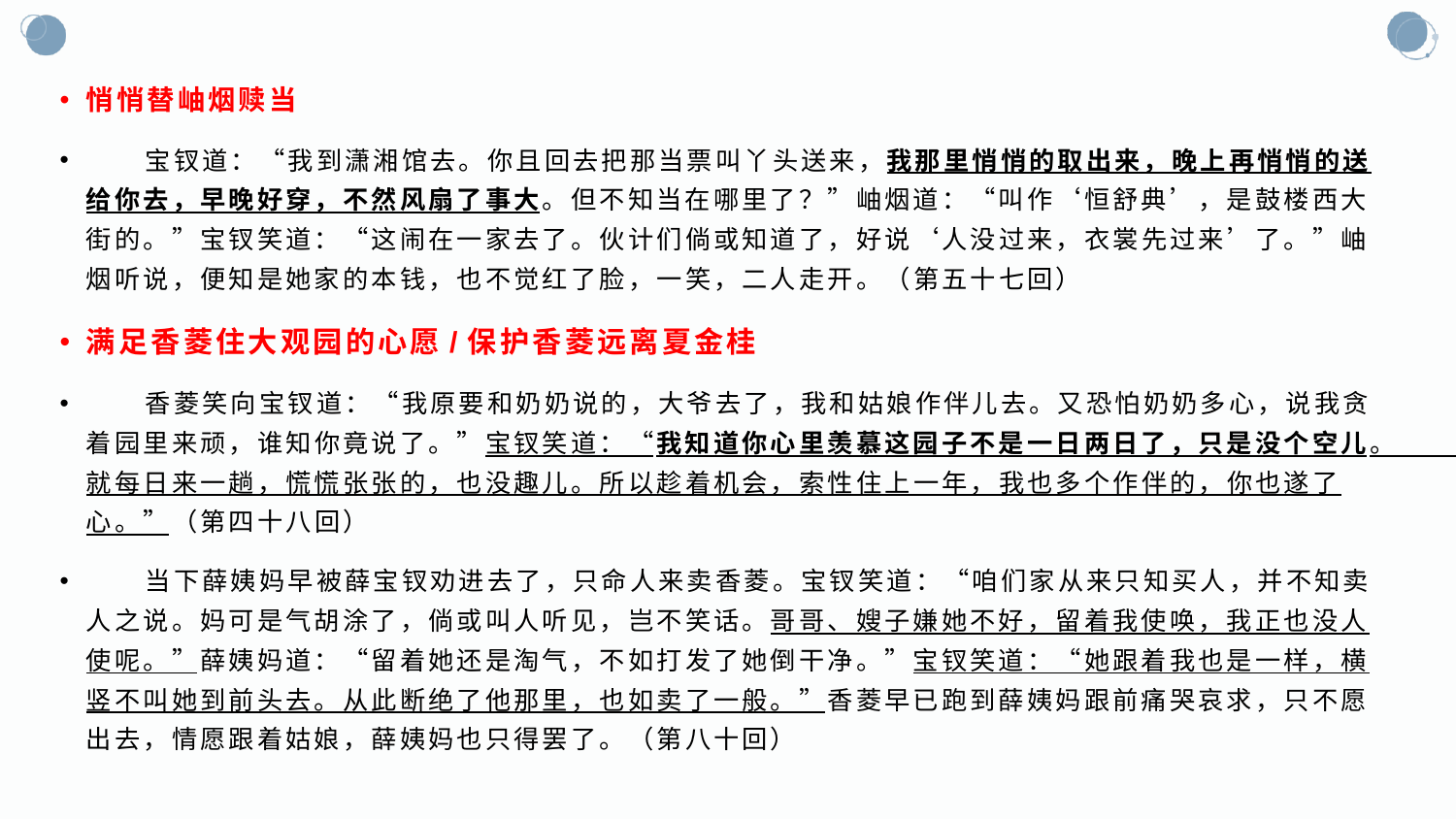

悄悄替岫烟赎当
      宝钗道：“我到潇湘馆去。你且回去把那当票叫丫头送来，我那里悄悄的取出来，晚上再悄悄的送给你去，早晚好穿，不然风扇了事大。但不知当在哪里了？”岫烟道：“叫作‘恒舒典’，是鼓楼西大街的。”宝钗笑道：“这闹在一家去了。伙计们倘或知道了，好说‘人没过来，衣裳先过来’了。”岫烟听说，便知是她家的本钱，也不觉红了脸，一笑，二人走开。（第五十七回）
满足香菱住大观园的心愿/保护香菱远离夏金桂
      香菱笑向宝钗道：“我原要和奶奶说的，大爷去了，我和姑娘作伴儿去。又恐怕奶奶多心，说我贪着园里来顽，谁知你竟说了。”宝钗笑道：“我知道你心里羡慕这园子不是一日两日了，只是没个空儿。就每日来一趟，慌慌张张的，也没趣儿。所以趁着机会，索性住上一年，我也多个作伴的，你也遂了心。”（第四十八回）
      当下薛姨妈早被薛宝钗劝进去了，只命人来卖香菱。宝钗笑道：“咱们家从来只知买人，并不知卖人之说。妈可是气胡涂了，倘或叫人听见，岂不笑话。哥哥、嫂子嫌她不好，留着我使唤，我正也没人使呢。”薛姨妈道：“留着她还是淘气，不如打发了她倒干净。”宝钗笑道：“她跟着我也是一样，横竖不叫她到前头去。从此断绝了他那里，也如卖了一般。”香菱早已跑到薛姨妈跟前痛哭哀求，只不愿出去，情愿跟着姑娘，薛姨妈也只得罢了。（第八十回）